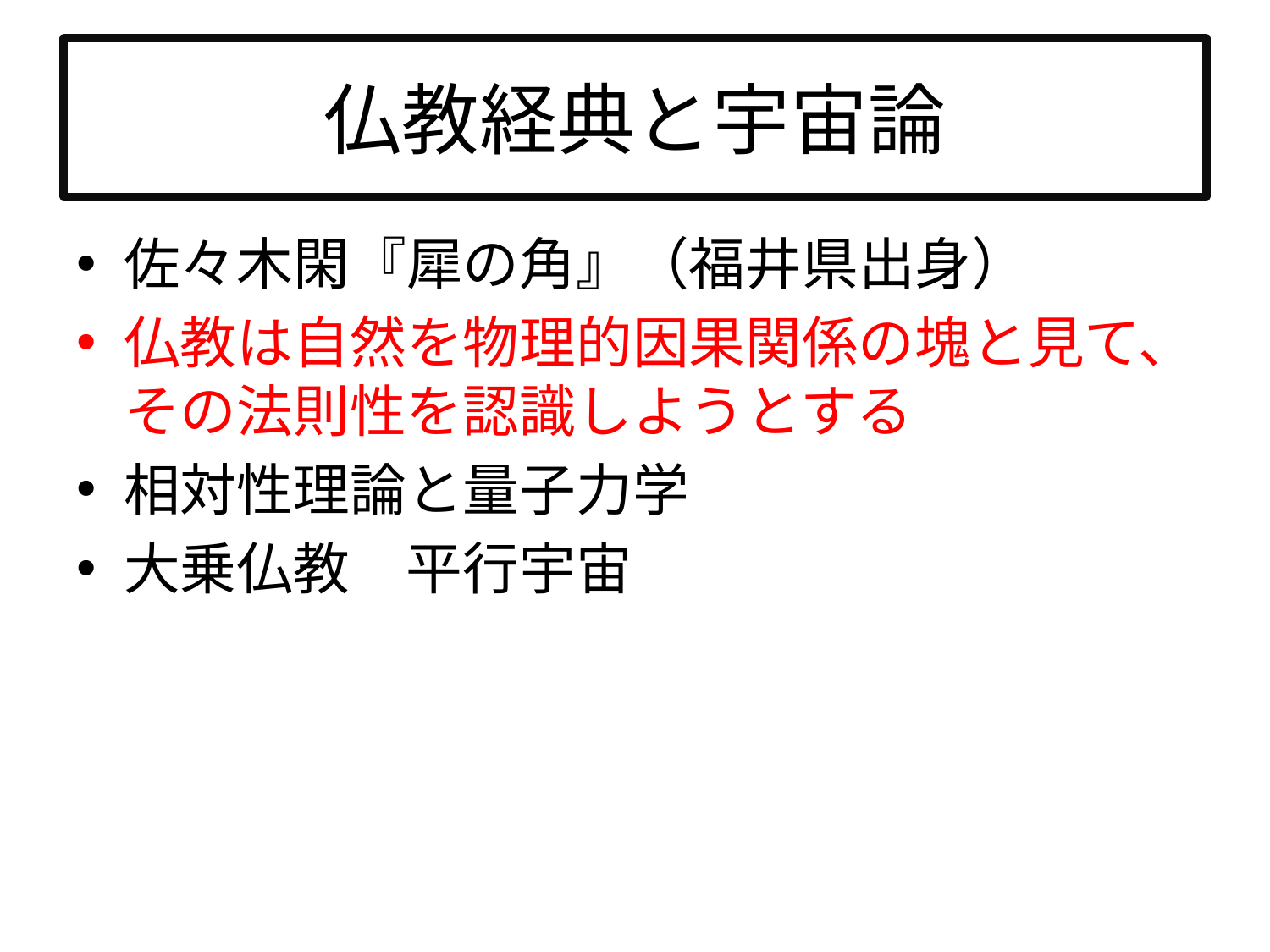

# 仏教経典と宇宙論
佐々木閑『犀の角』（福井県出身）
仏教は自然を物理的因果関係の塊と見て、その法則性を認識しようとする
相対性理論と量子力学
大乗仏教　平行宇宙